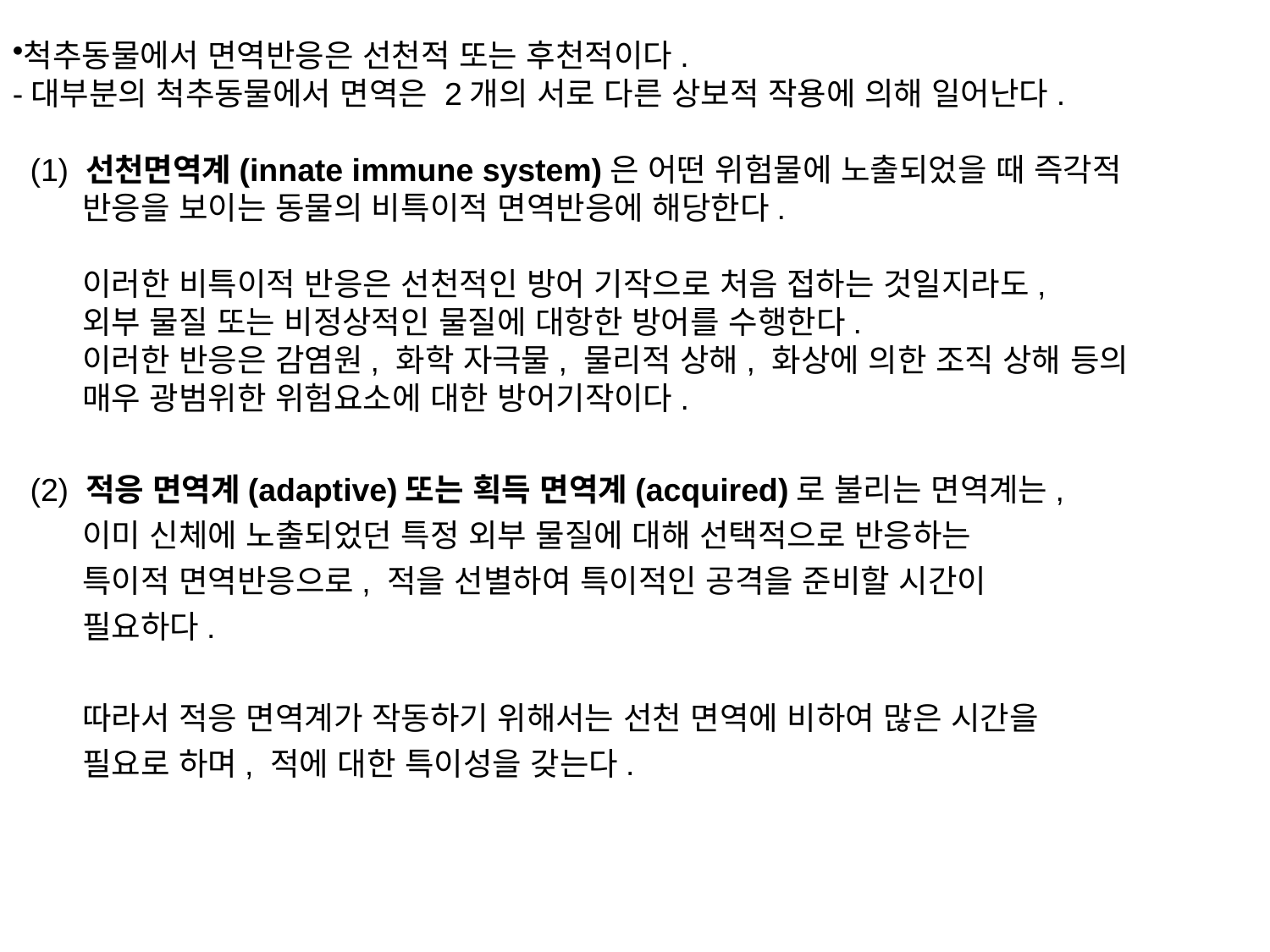

척추동물에서 면역반응은 선천적 또는 후천적이다.
-대부분의 척추동물에서 면역은 2개의 서로 다른 상보적 작용에 의해 일어난다.

  (1) 선천면역계(innate immune system)은 어떤 위험물에 노출되었을 때 즉각적
       반응을 보이는 동물의 비특이적 면역반응에 해당한다.

       이러한 비특이적 반응은 선천적인 방어 기작으로 처음 접하는 것일지라도,
       외부 물질 또는 비정상적인 물질에 대항한 방어를 수행한다.
       이러한 반응은 감염원, 화학 자극물, 물리적 상해, 화상에 의한 조직 상해 등의
       매우 광범위한 위험요소에 대한 방어기작이다.

  (2) 적응 면역계(adaptive)또는 획득 면역계(acquired)로 불리는 면역계는,
       이미 신체에 노출되었던 특정 외부 물질에 대해 선택적으로 반응하는
       특이적 면역반응으로, 적을 선별하여 특이적인 공격을 준비할 시간이
       필요하다.

       따라서 적응 면역계가 작동하기 위해서는 선천 면역에 비하여 많은 시간을
       필요로 하며, 적에 대한 특이성을 갖는다.